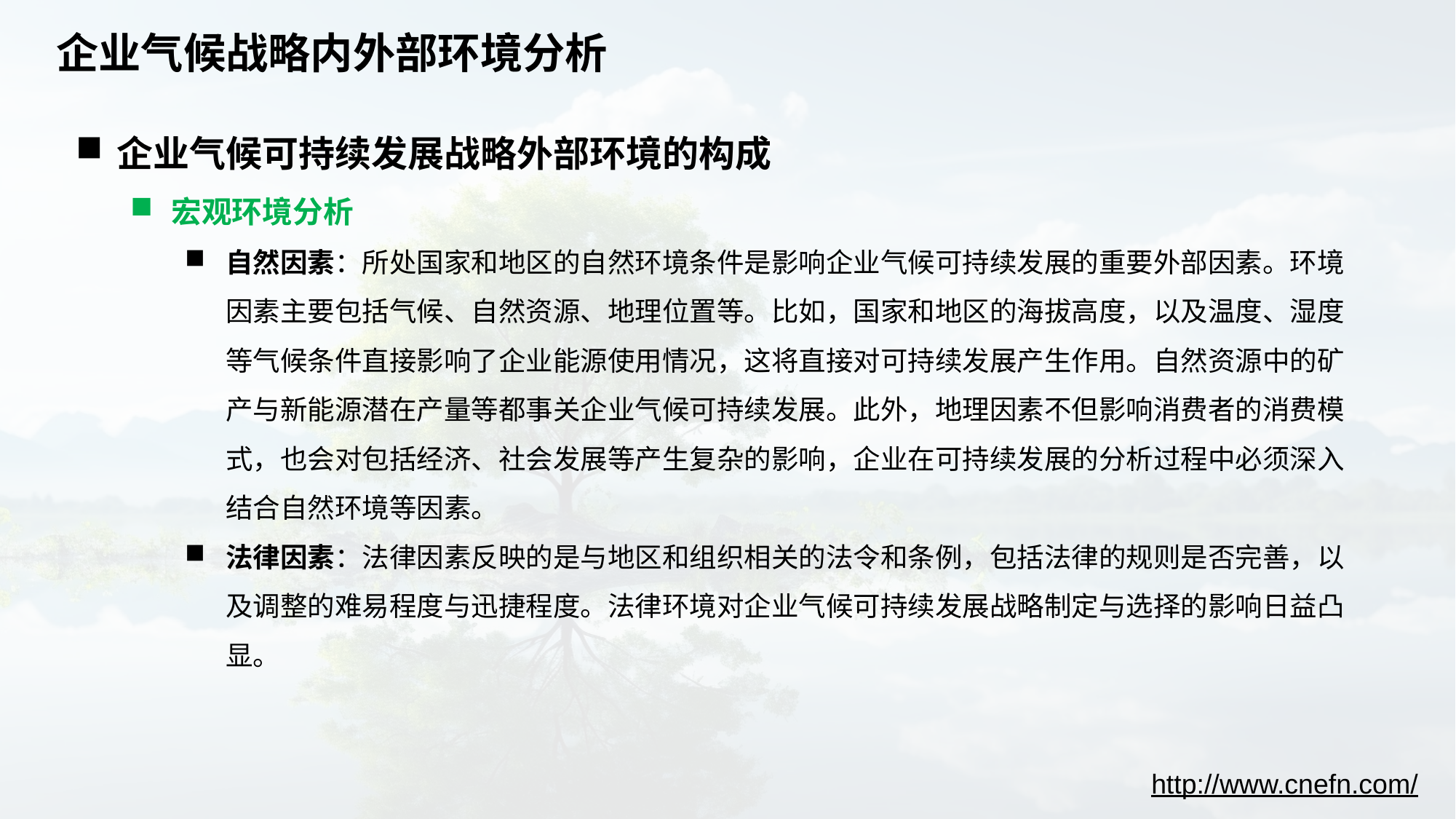

# 企业气候战略内外部环境分析
企业气候可持续发展战略外部环境的构成
宏观环境分析
自然因素：所处国家和地区的自然环境条件是影响企业气候可持续发展的重要外部因素。环境因素主要包括气候、自然资源、地理位置等。比如，国家和地区的海拔高度，以及温度、湿度等气候条件直接影响了企业能源使用情况，这将直接对可持续发展产生作用。自然资源中的矿产与新能源潜在产量等都事关企业气候可持续发展。此外，地理因素不但影响消费者的消费模式，也会对包括经济、社会发展等产生复杂的影响，企业在可持续发展的分析过程中必须深入结合自然环境等因素。
法律因素：法律因素反映的是与地区和组织相关的法令和条例，包括法律的规则是否完善，以及调整的难易程度与迅捷程度。法律环境对企业气候可持续发展战略制定与选择的影响日益凸显。